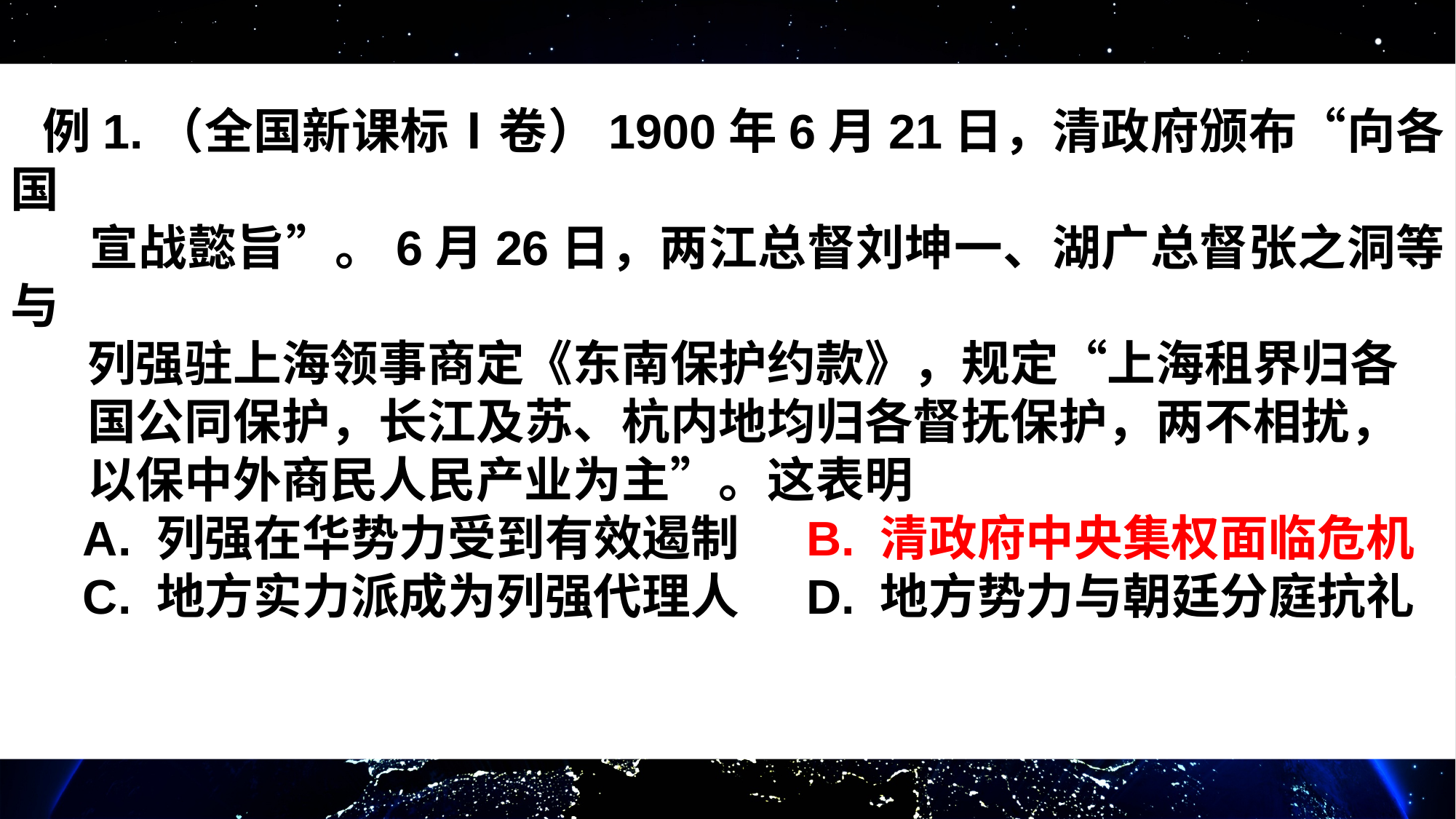

例1.（全国新课标Ⅰ卷）1900年6月21日，清政府颁布“向各国
   宣战懿旨”。6月26日，两江总督刘坤一、湖广总督张之洞等与
   列强驻上海领事商定《东南保护约款》，规定“上海租界归各
   国公同保护，长江及苏、杭内地均归各督抚保护，两不相扰，
   以保中外商民人民产业为主”。这表明
   A. 列强在华势力受到有效遏制     B. 清政府中央集权面临危机
   C. 地方实力派成为列强代理人     D. 地方势力与朝廷分庭抗礼